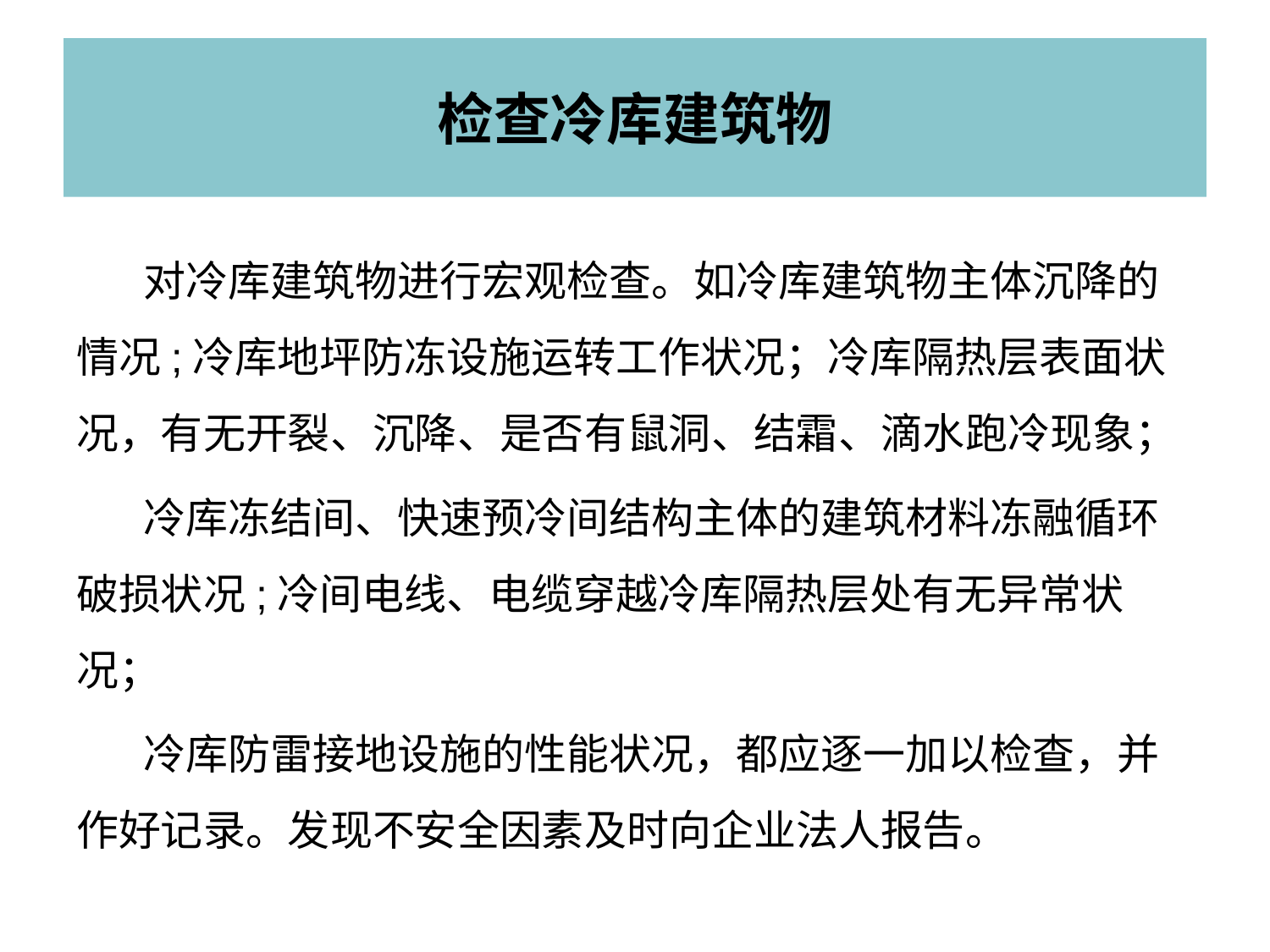

# 检查冷库建筑物
      对冷库建筑物进行宏观检查。如冷库建筑物主体沉降的情况;冷库地坪防冻设施运转工作状况；冷库隔热层表面状况，有无开裂、沉降、是否有鼠洞、结霜、滴水跑冷现象；
      冷库冻结间、快速预冷间结构主体的建筑材料冻融循环破损状况;冷间电线、电缆穿越冷库隔热层处有无异常状况；
      冷库防雷接地设施的性能状况，都应逐一加以检查，并作好记录。发现不安全因素及时向企业法人报告。

79